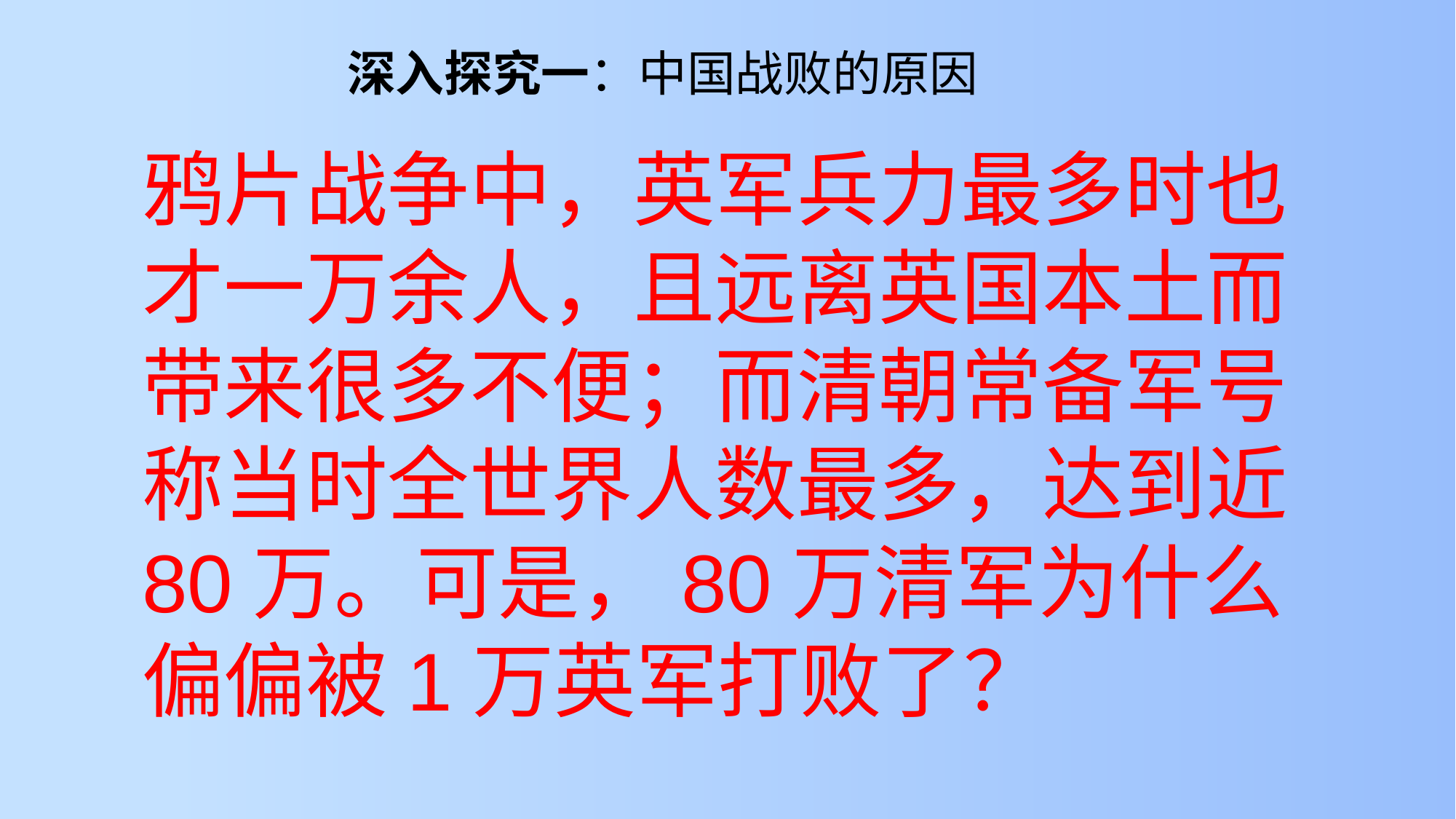

# 深入探究一：中国战败的原因
鸦片战争中，英军兵力最多时也才一万余人，且远离英国本土而带来很多不便；而清朝常备军号称当时全世界人数最多，达到近80万。可是，80万清军为什么偏偏被1万英军打败了？